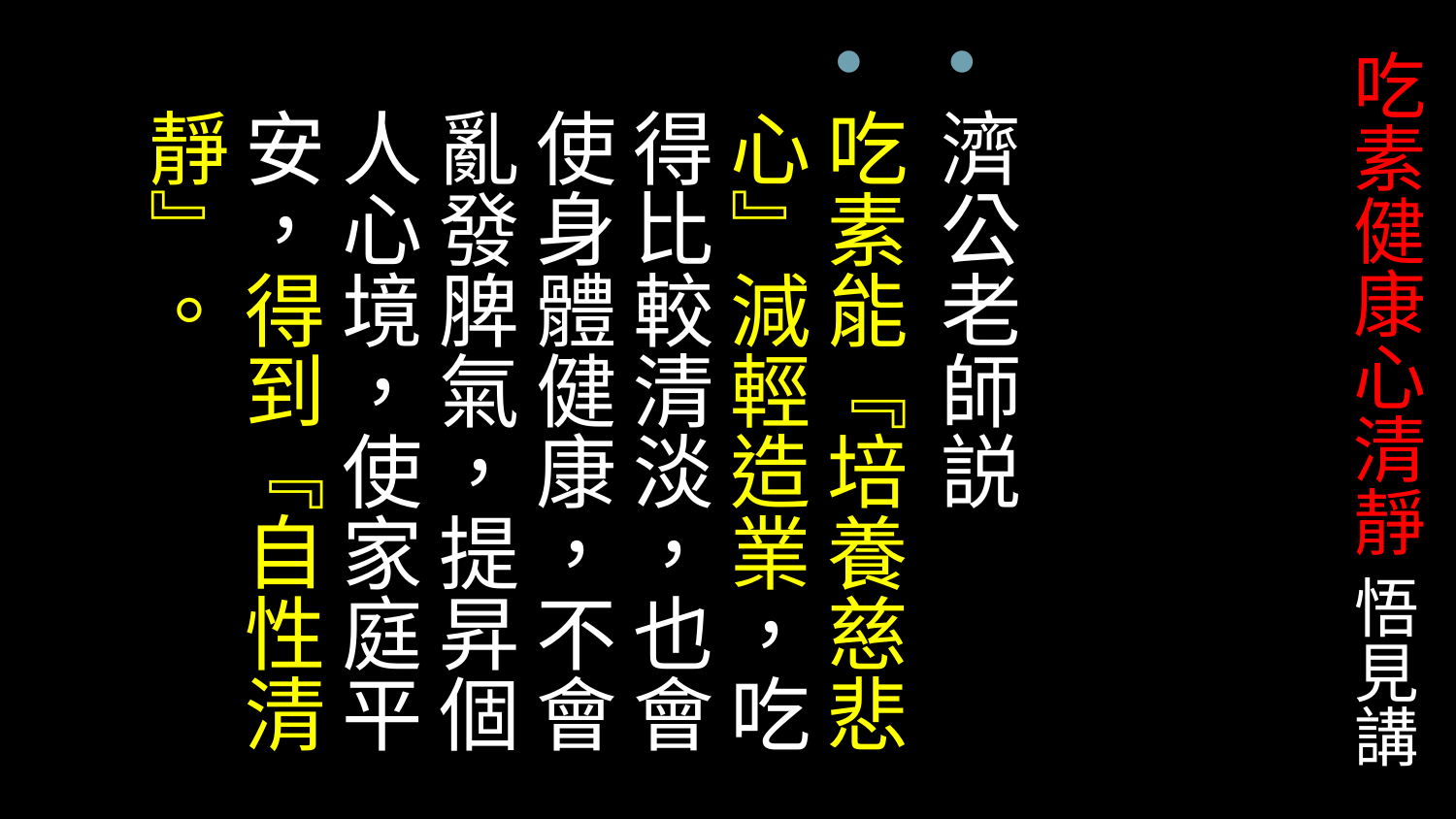

# 吃素健康心清靜 悟見講
濟公老師説
吃素能『培養慈悲心』減輕造業，吃得比較清淡，也會使身體健康，不會亂發脾氣，提昇個人心境，使家庭平安，得到『自性清靜』。